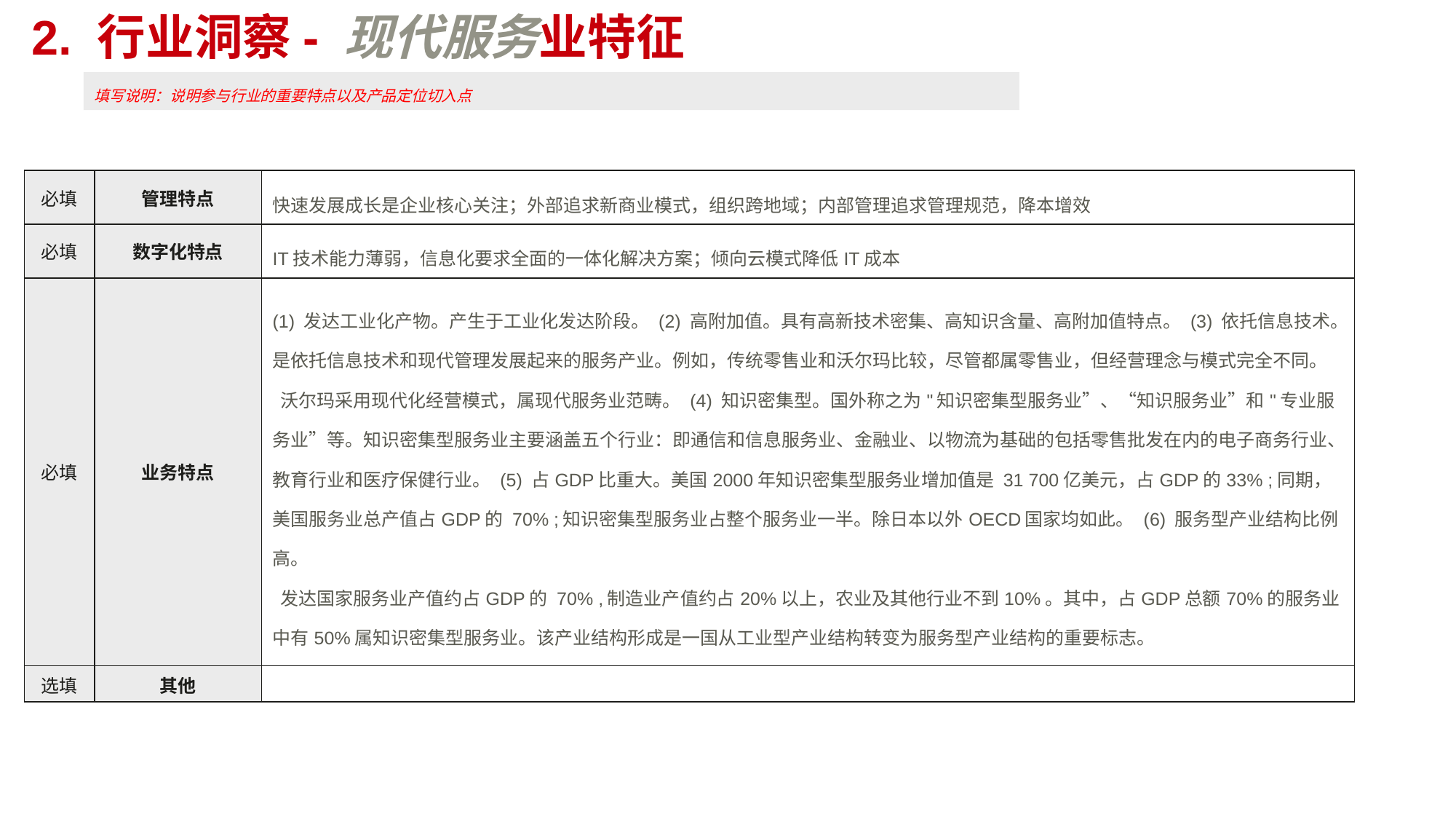

2. 行业洞察- 现代服务业特征
填写说明：说明参与行业的重要特点以及产品定位切入点
| 必填 | 管理特点 | 快速发展成长是企业核心关注；外部追求新商业模式，组织跨地域；内部管理追求管理规范，降本增效 |
| --- | --- | --- |
| 必填 | 数字化特点 | IT技术能力薄弱，信息化要求全面的一体化解决方案；倾向云模式降低IT成本 |
| 必填 | 业务特点 | (1) 发达工业化产物。产生于工业化发达阶段。 (2) 高附加值。具有高新技术密集、高知识含量、高附加值特点。 (3) 依托信息技术。是依托信息技术和现代管理发展起来的服务产业。例如，传统零售业和沃尔玛比较，尽管都属零售业，但经营理念与模式完全不同。   沃尔玛采用现代化经营模式，属现代服务业范畴。 (4) 知识密集型。国外称之为"知识密集型服务业”、“知识服务业”和"专业服务业”等。知识密集型服务业主要涵盖五个行业：即通信和信息服务业、金融业、以物流为基础的包括零售批发在内的电子商务行业、教育行业和医疗保健行业。 (5) 占GDP比重大。美国2000年知识密集型服务业增加值是 31 700亿美元，占GDP的33% ;同期，美国服务业总产值占GDP的 70% ;知识密集型服务业占整个服务业一半。除日本以外OECD国家均如此。 (6) 服务型产业结构比例高。   发达国家服务业产值约占GDP的 70% ,制造业产值约占20%以上，农业及其他行业不到10%。其中，占GDP总额70%的服务业中有50%属知识密集型服务业。该产业结构形成是一国从工业型产业结构转变为服务型产业结构的重要标志。 |
| 选填 | 其他 |  |